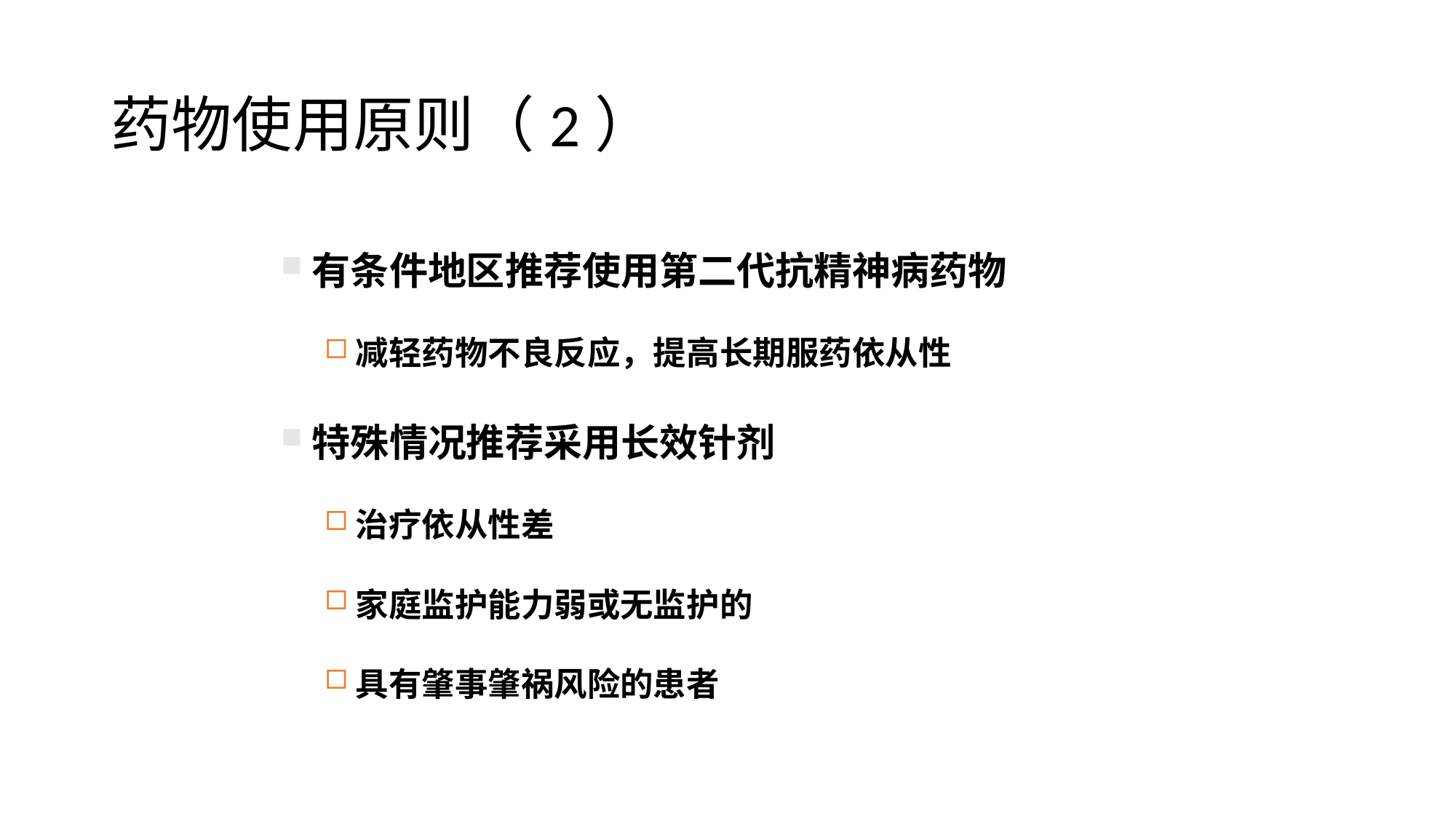

# 药物使用原则（2）
有条件地区推荐使用第二代抗精神病药物
减轻药物不良反应，提高长期服药依从性
特殊情况推荐采用长效针剂
治疗依从性差
家庭监护能力弱或无监护的
具有肇事肇祸风险的患者